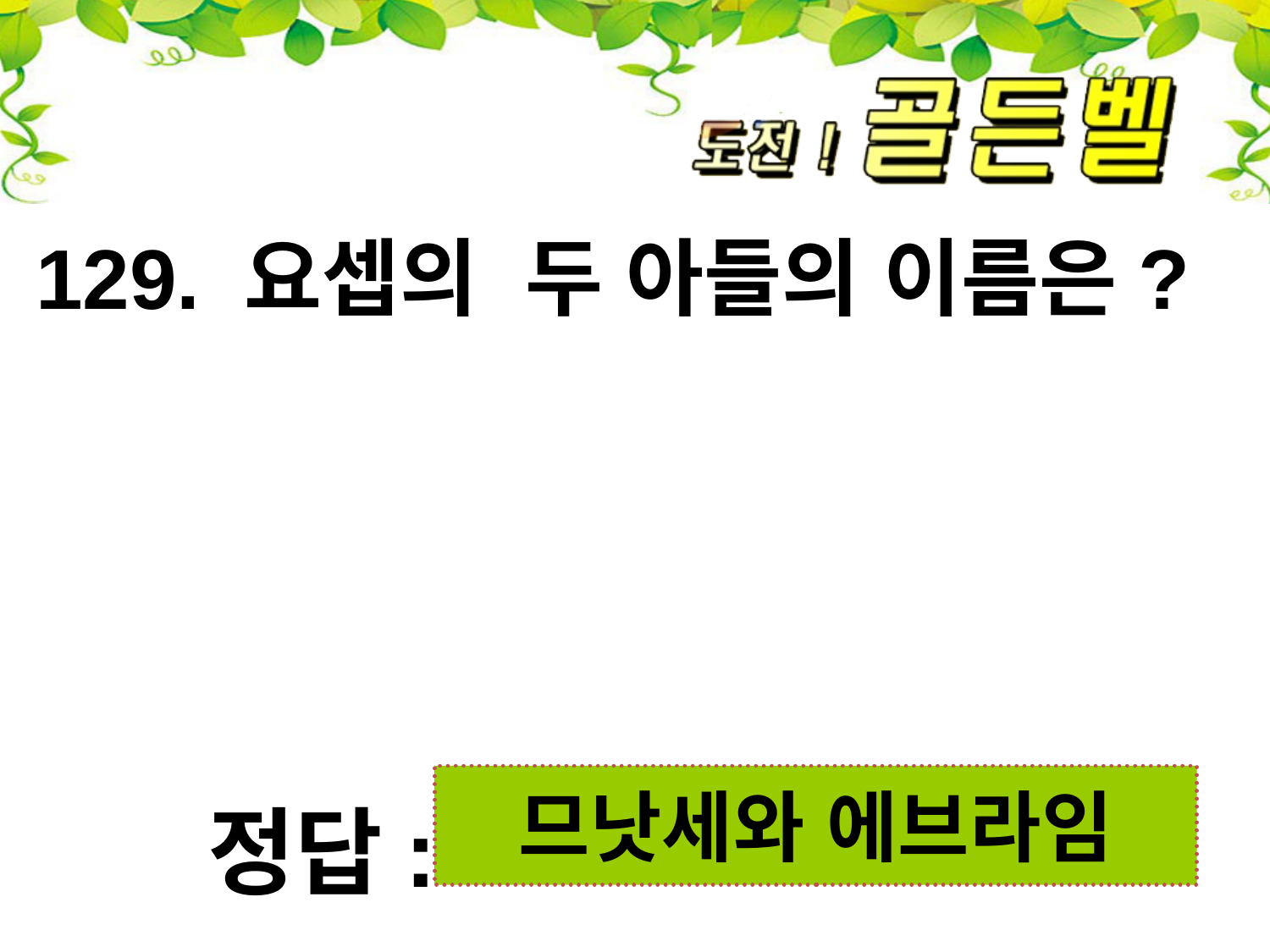

129. 요셉의  두 아들의 이름은?
첨성대
므낫세와 에브라임
정답: